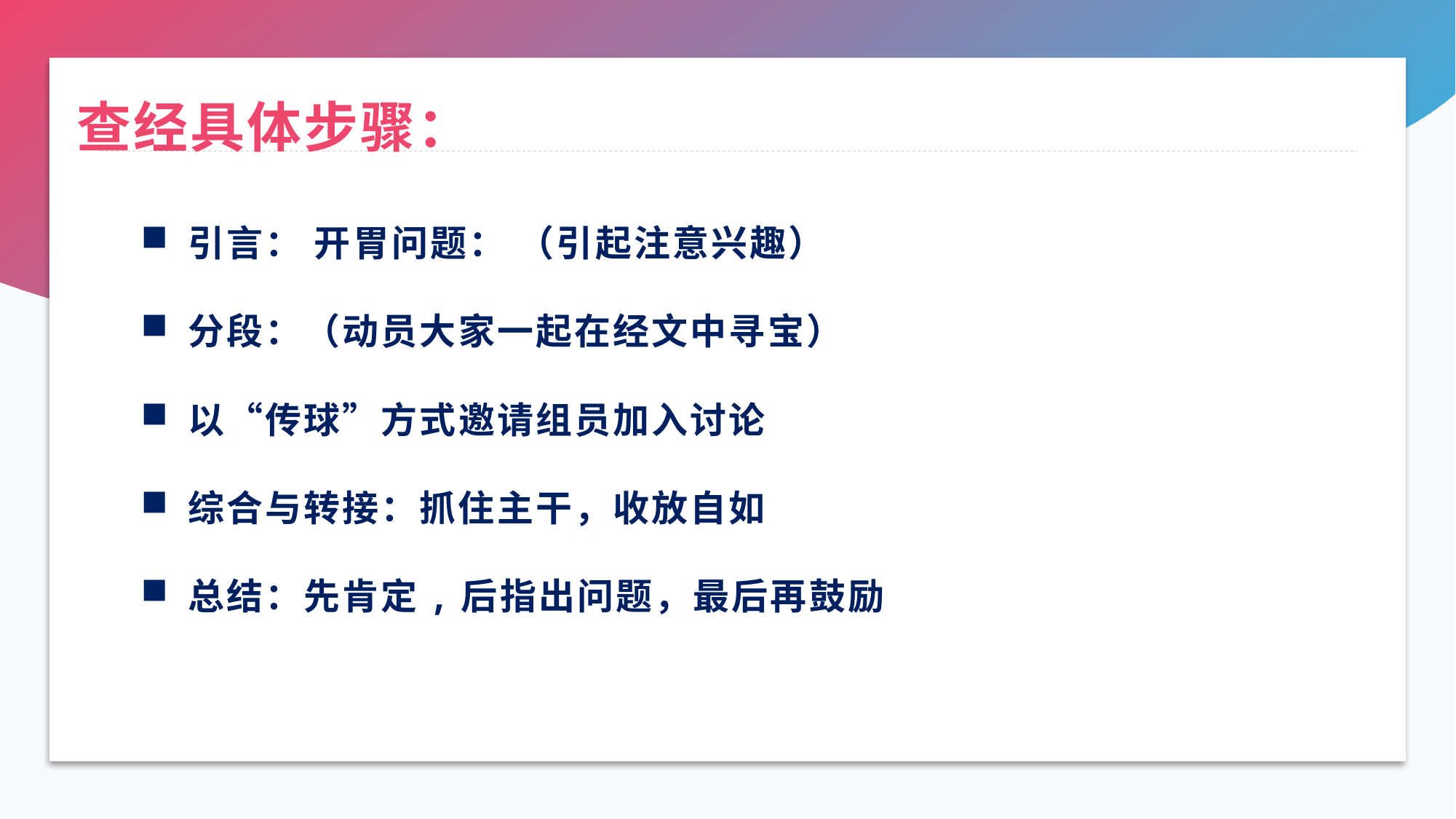

# 查经具体步骤：
 引言： 开胃问题： （引起注意兴趣）
 分段：（动员大家一起在经文中寻宝）
 以“传球”方式邀请组员加入讨论
 综合与转接：抓住主干，收放自如
 总结：先肯定,后指出问题，最后再鼓励